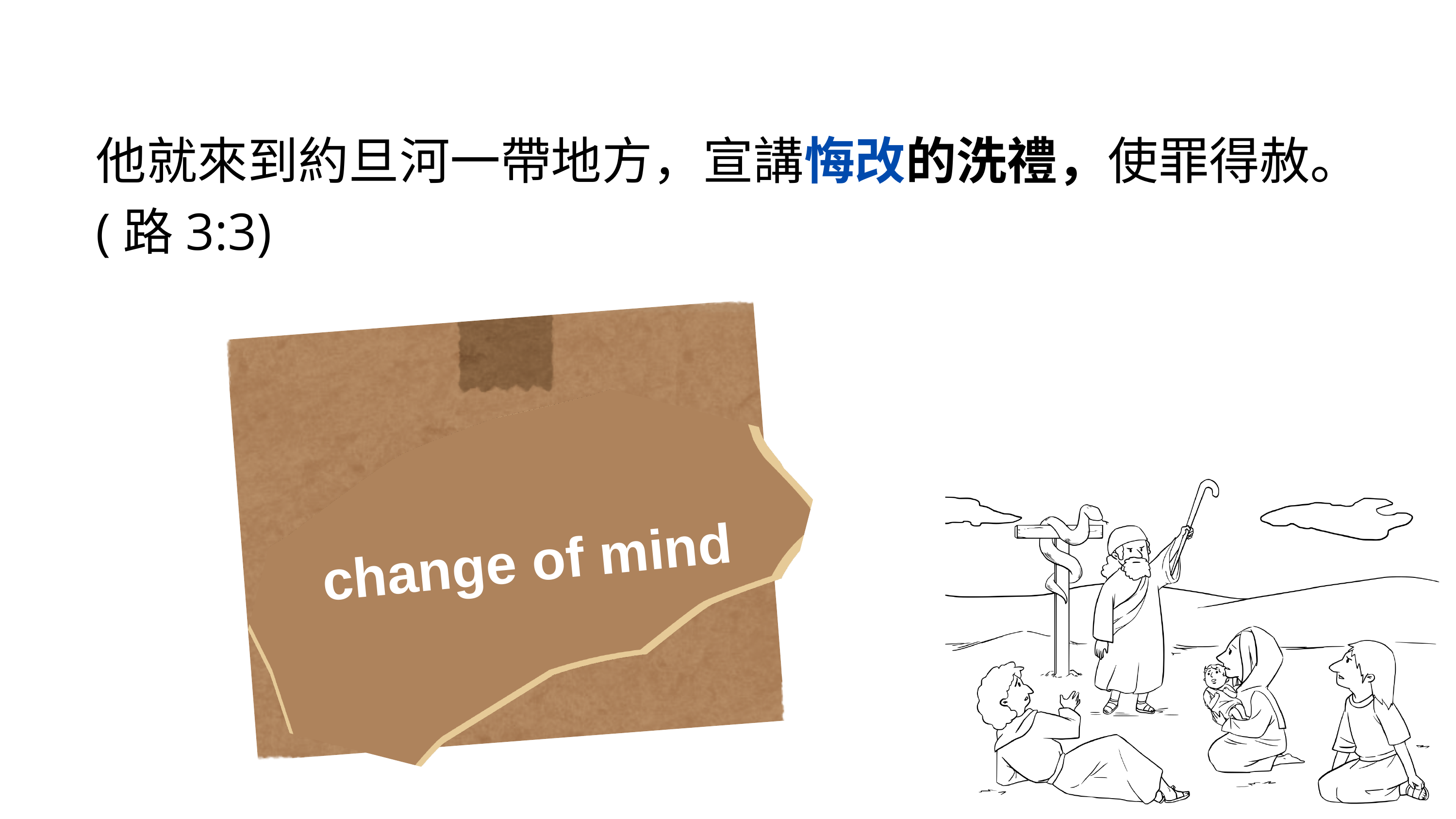

他就來到約旦河一帶地方，宣講悔改的洗禮，使罪得赦。
(路3:3)

μετάνοια
Repentance
懊悔、後悔

change of mind